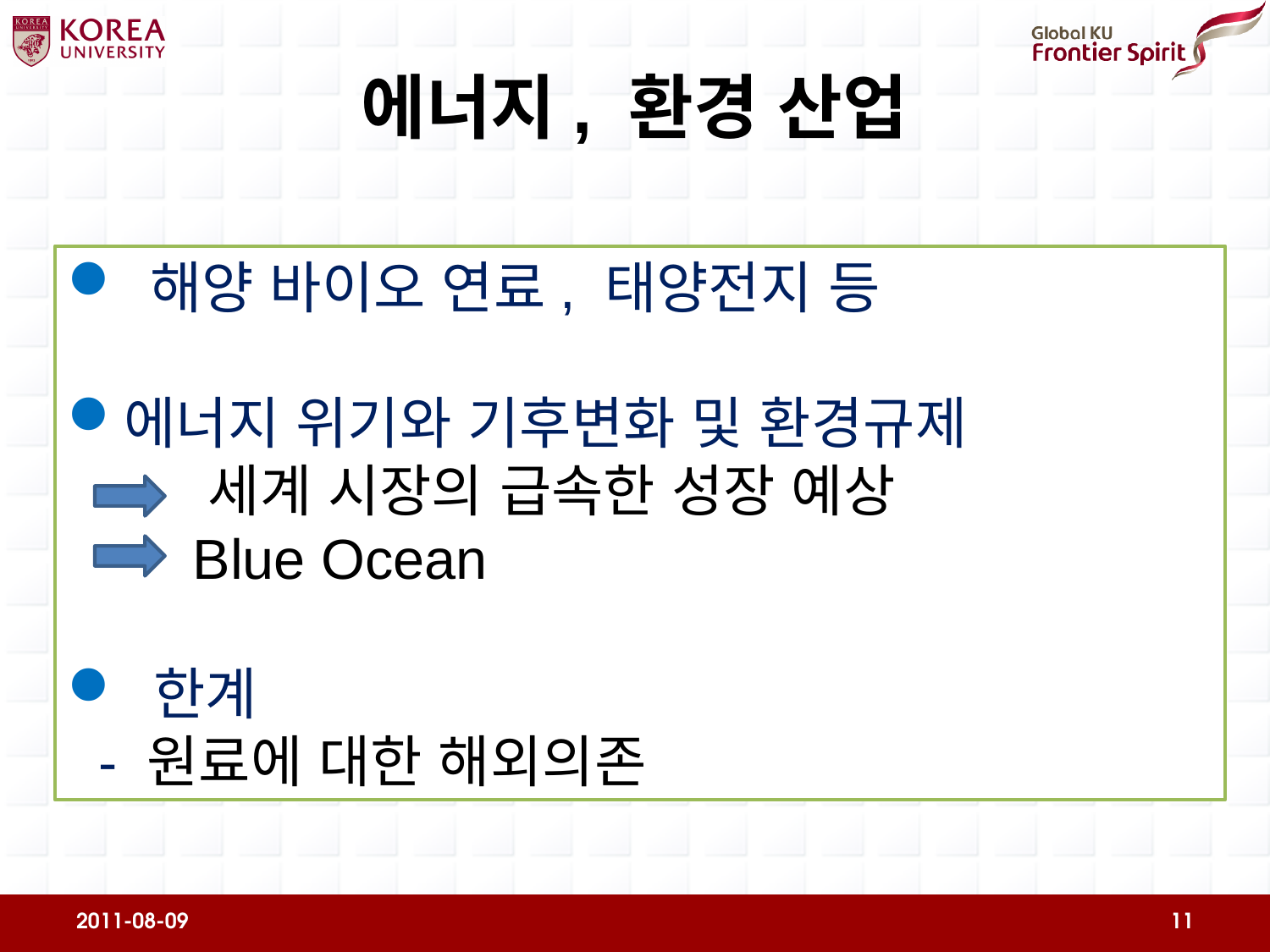

에너지, 환경 산업
 해양 바이오 연료, 태양전지 등

에너지 위기와 기후변화 및 환경규제
        세계 시장의 급속한 성장 예상
        Blue Ocean

 한계
  - 원료에 대한 해외의존

2011-08-09
11